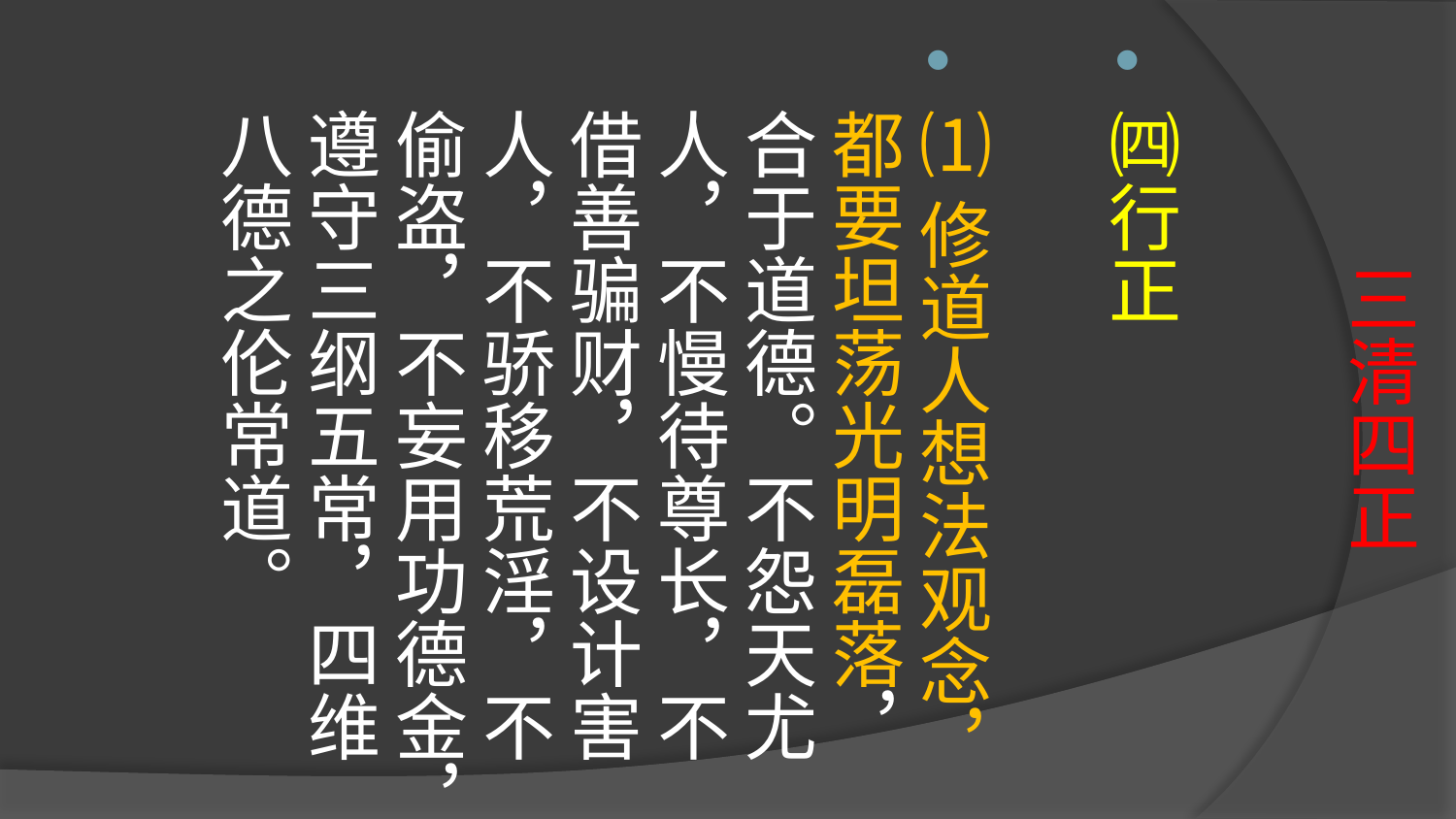

# 三清四正
㈣行正
⑴修道人想法观念，都要坦荡光明磊落，合于道德。不怨天尤人，不慢待尊长，不借善骗财，不设计害人，不骄移荒淫，不偷盗，不妄用功德金，遵守三纲五常，四维八德之伦常道。